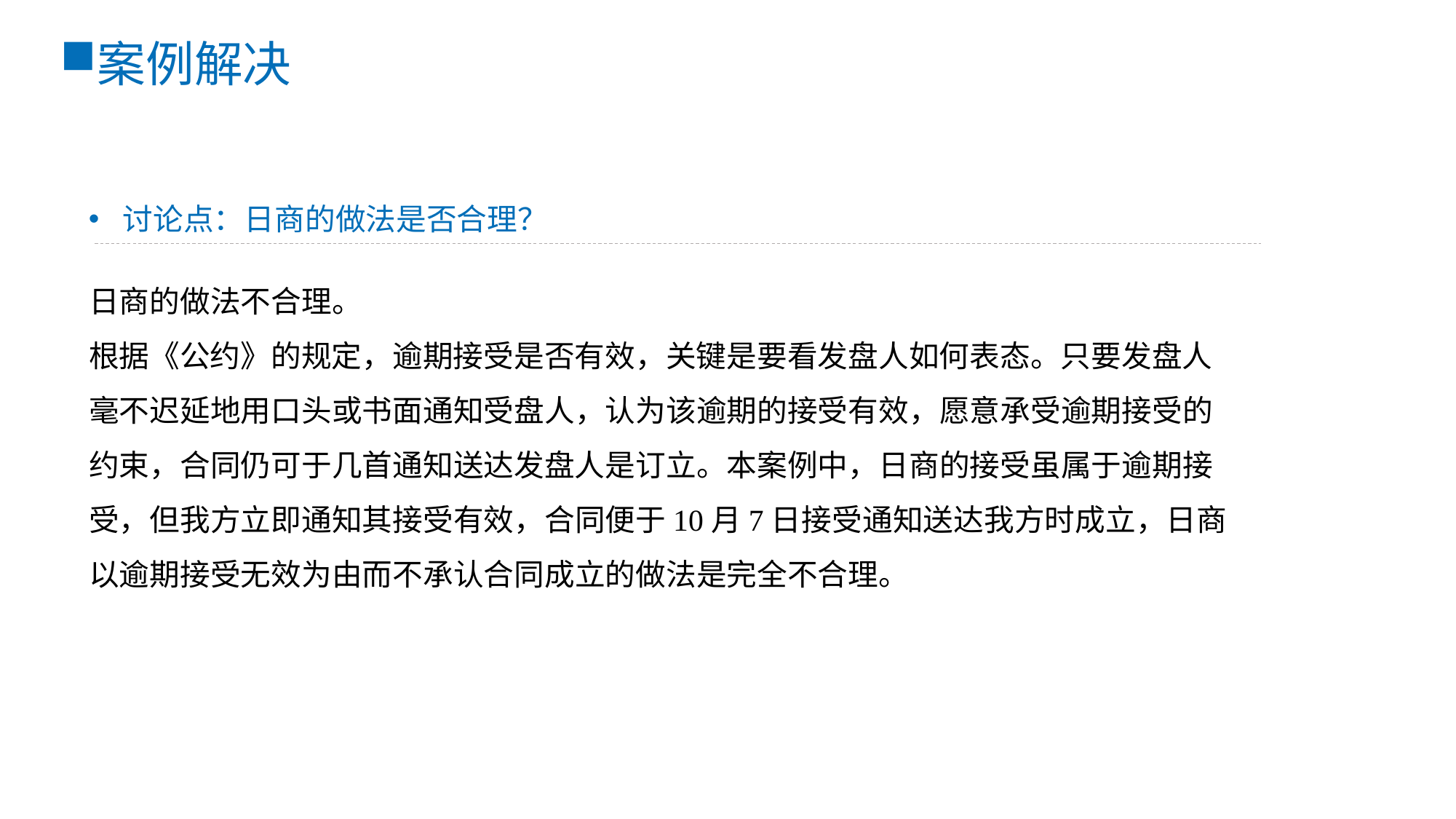

案例解决
讨论点：日商的做法是否合理？
日商的做法不合理。
根据《公约》的规定，逾期接受是否有效，关键是要看发盘人如何表态。只要发盘人毫不迟延地用口头或书面通知受盘人，认为该逾期的接受有效，愿意承受逾期接受的约束，合同仍可于几首通知送达发盘人是订立。本案例中，日商的接受虽属于逾期接受，但我方立即通知其接受有效，合同便于10月7日接受通知送达我方时成立，日商以逾期接受无效为由而不承认合同成立的做法是完全不合理。